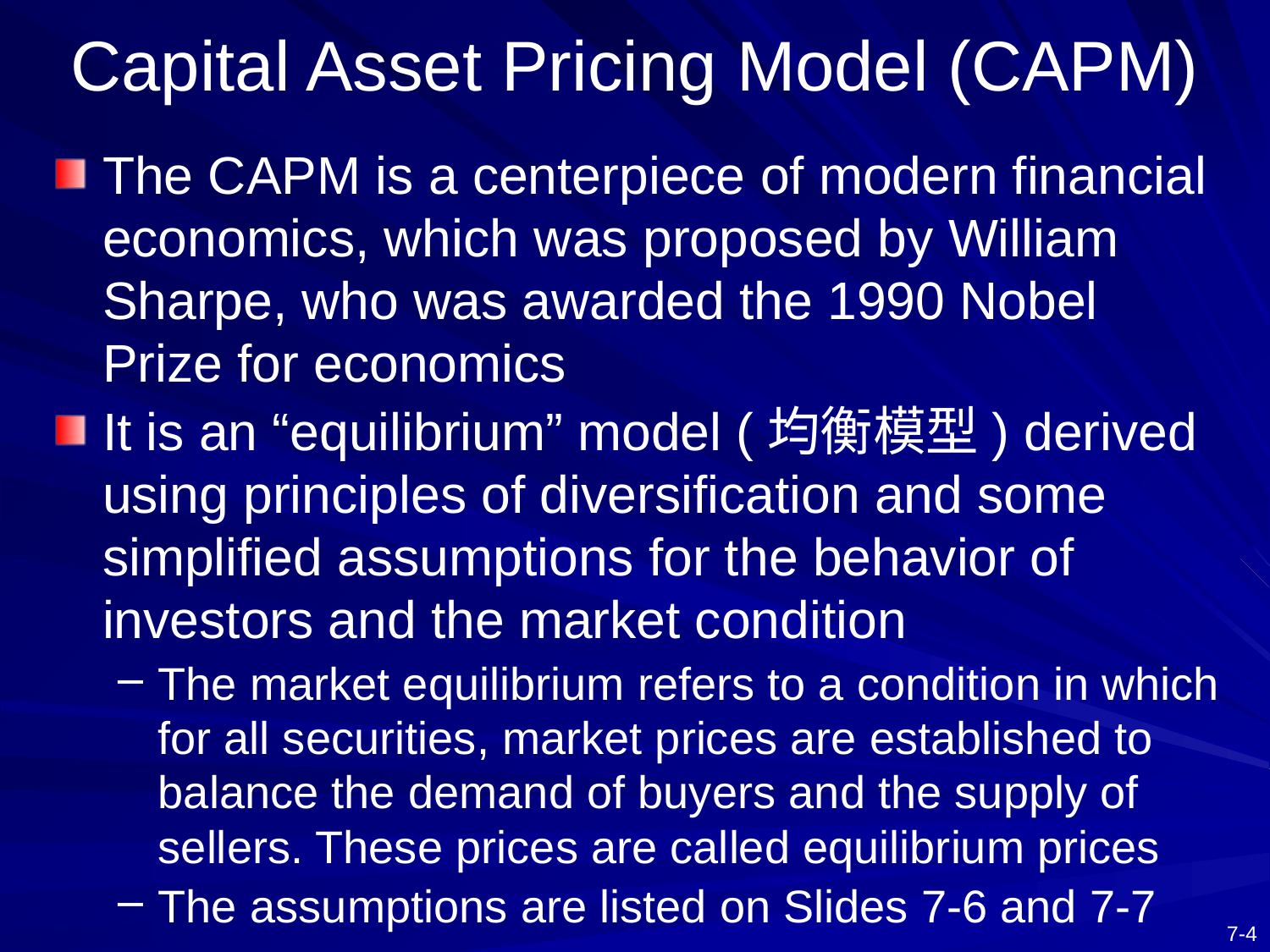

# Capital Asset Pricing Model (CAPM)
The CAPM is a centerpiece of modern financial economics, which was proposed by William Sharpe, who was awarded the 1990 Nobel Prize for economics
It is an “equilibrium” model (均衡模型) derived using principles of diversification and some simplified assumptions for the behavior of investors and the market condition
The market equilibrium refers to a condition in which for all securities, market prices are established to balance the demand of buyers and the supply of sellers. These prices are called equilibrium prices
The assumptions are listed on Slides 7-6 and 7-7